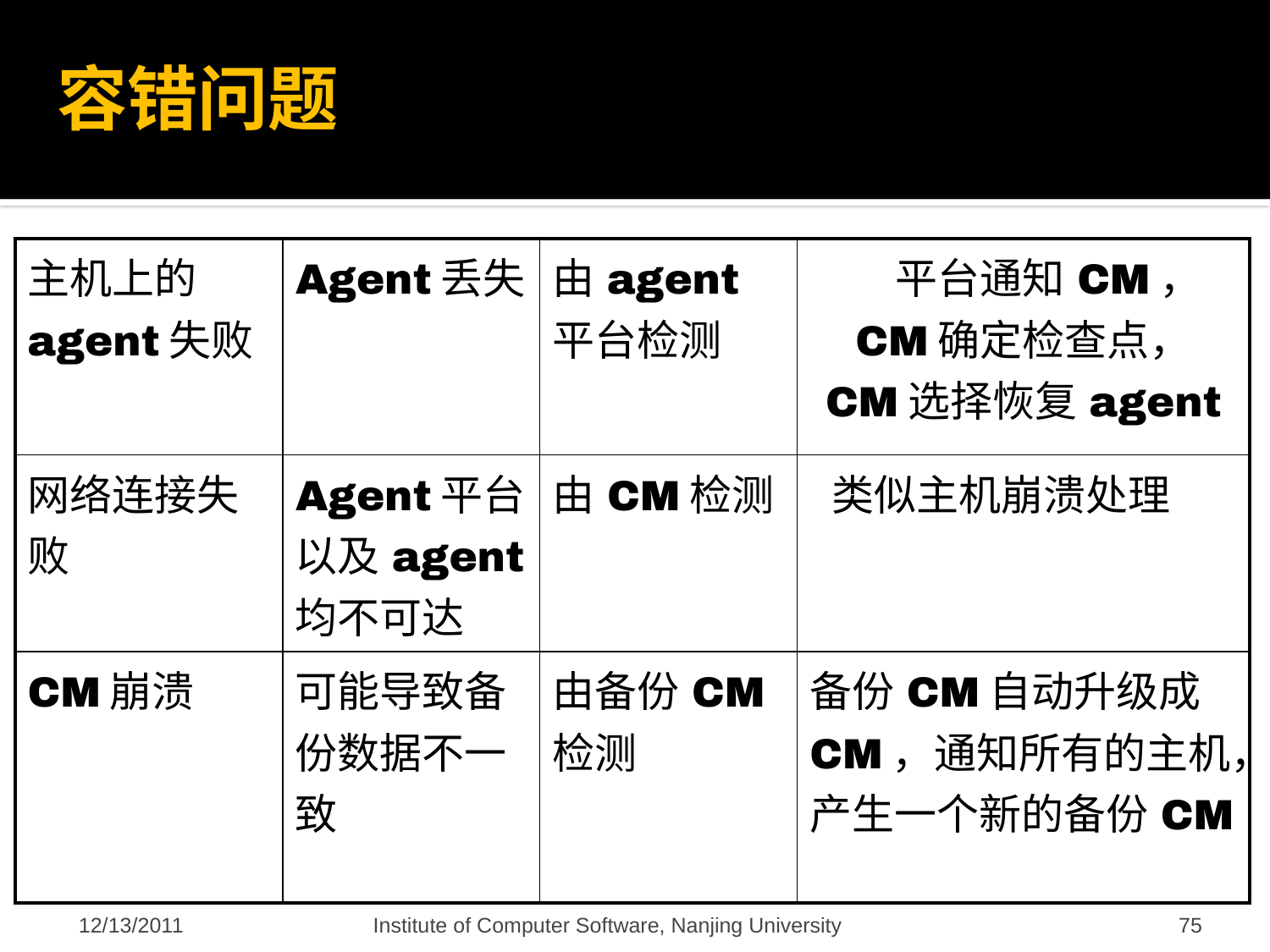

# 容错问题
| 主机上的agent失败 | Agent丢失 | 由agent平台检测 | 平台通知CM， CM确定检查点， CM选择恢复agent |
| --- | --- | --- | --- |
| 网络连接失败 | Agent平台以及agent均不可达 | 由CM检测 | 类似主机崩溃处理 |
| CM崩溃 | 可能导致备份数据不一致 | 由备份CM检测 | 备份CM自动升级成CM，通知所有的主机，产生一个新的备份CM |
75
12/13/2011
Institute of Computer Software, Nanjing University
75